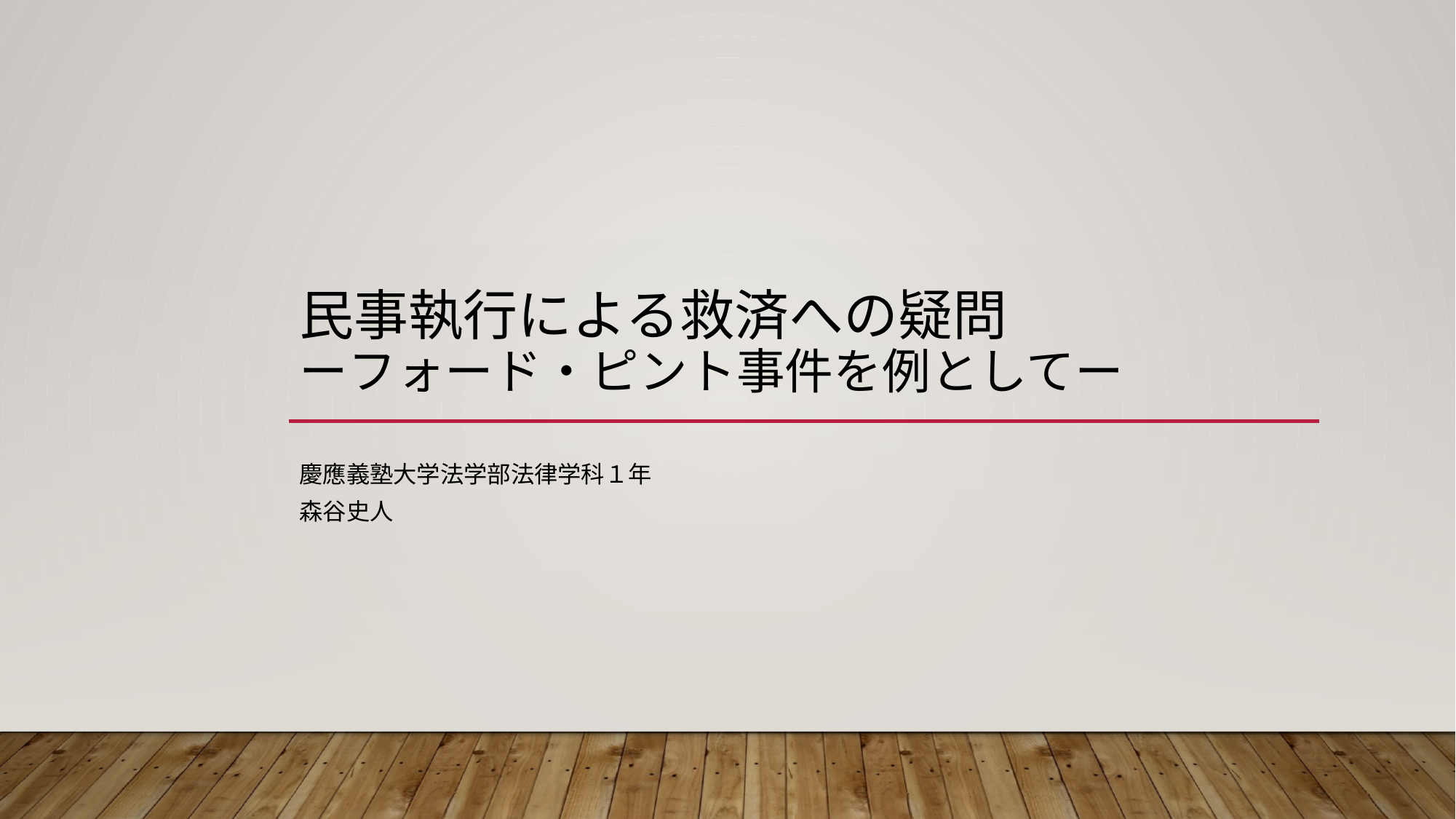

# 民事執行による救済への疑問 ーフォード・ピント事件を例としてー

慶應義塾大学法学部法律学科１年
森谷史人